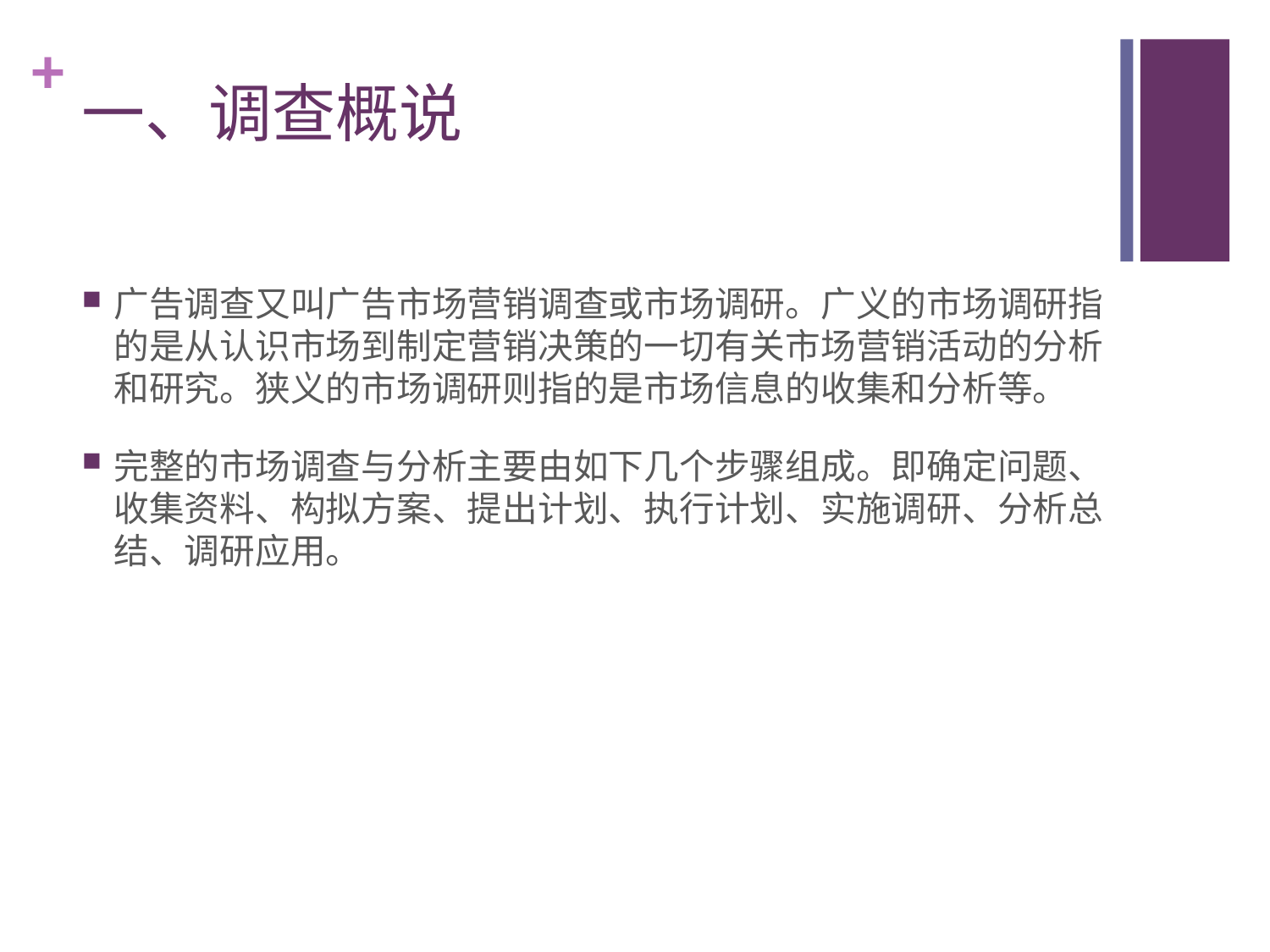

# 一、调查概说
广告调查又叫广告市场营销调查或市场调研。广义的市场调研指的是从认识市场到制定营销决策的一切有关市场营销活动的分析和研究。狭义的市场调研则指的是市场信息的收集和分析等。
完整的市场调查与分析主要由如下几个步骤组成。即确定问题、收集资料、构拟方案、提出计划、执行计划、实施调研、分析总结、调研应用。